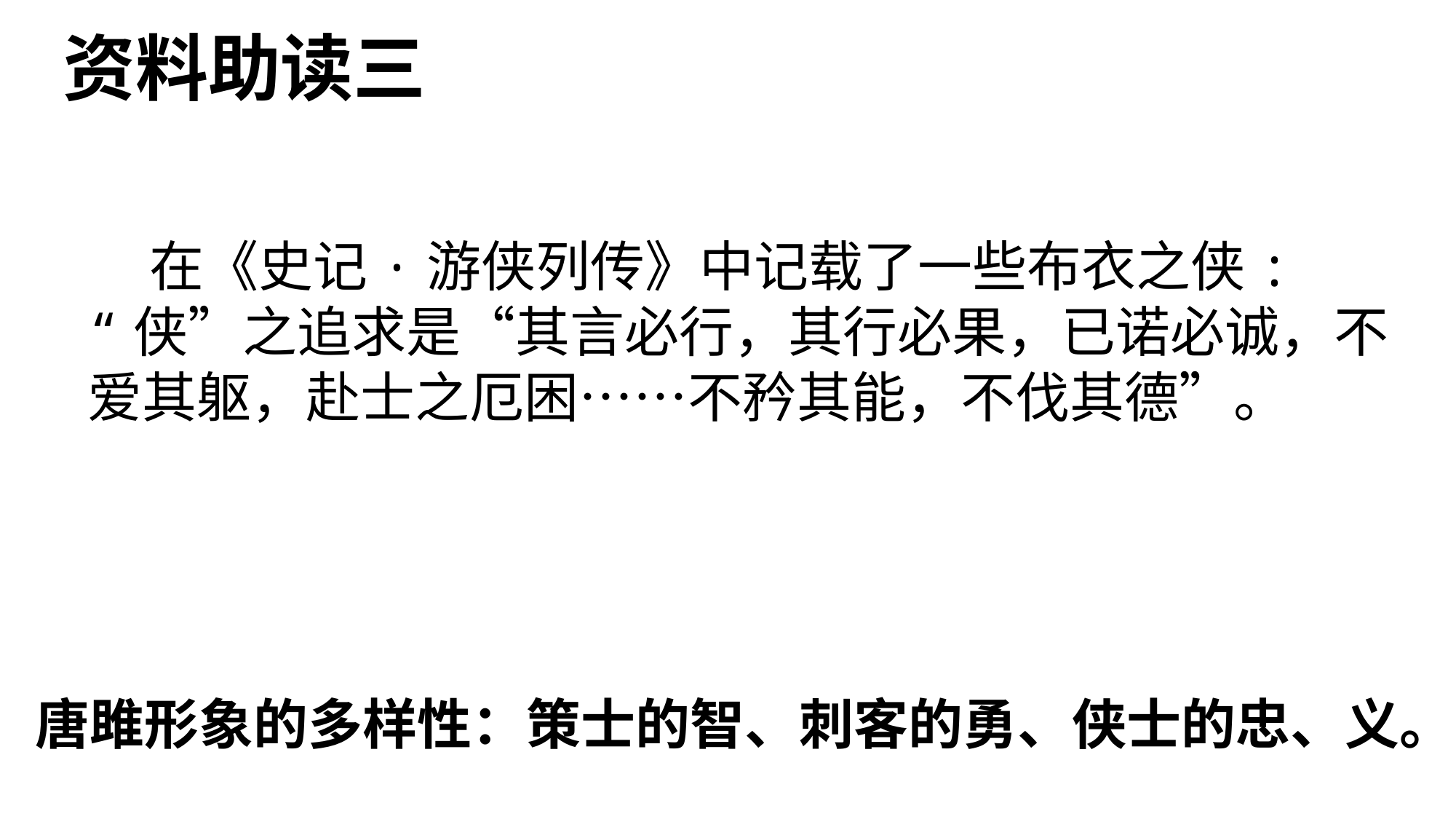

资料助读三
    在《史记·游侠列传》中记载了一些布衣之侠:“侠”之追求是“其言必行，其行必果，已诺必诚，不爱其躯，赴士之厄困……不矜其能，不伐其德”。
唐雎形象的多样性：策士的智、刺客的勇、侠士的忠、义。